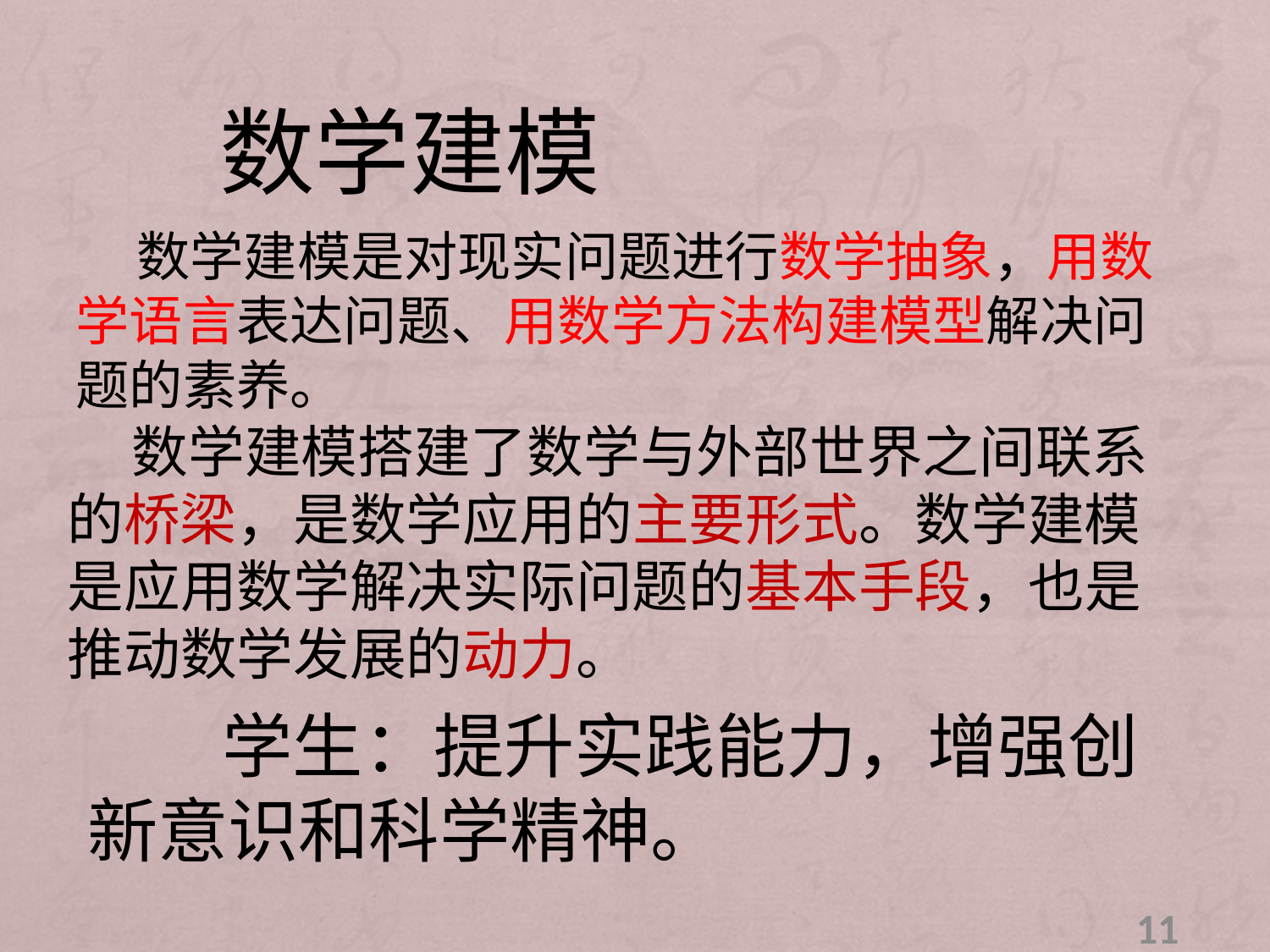

数学建模
    数学建模是对现实问题进行数学抽象，用数学语言表达问题、用数学方法构建模型解决问题的素养。

    数学建模搭建了数学与外部世界之间联系的桥梁，是数学应用的主要形式。数学建模是应用数学解决实际问题的基本手段，也是推动数学发展的动力。
      学生：提升实践能力，增强创新意识和科学精神。
11